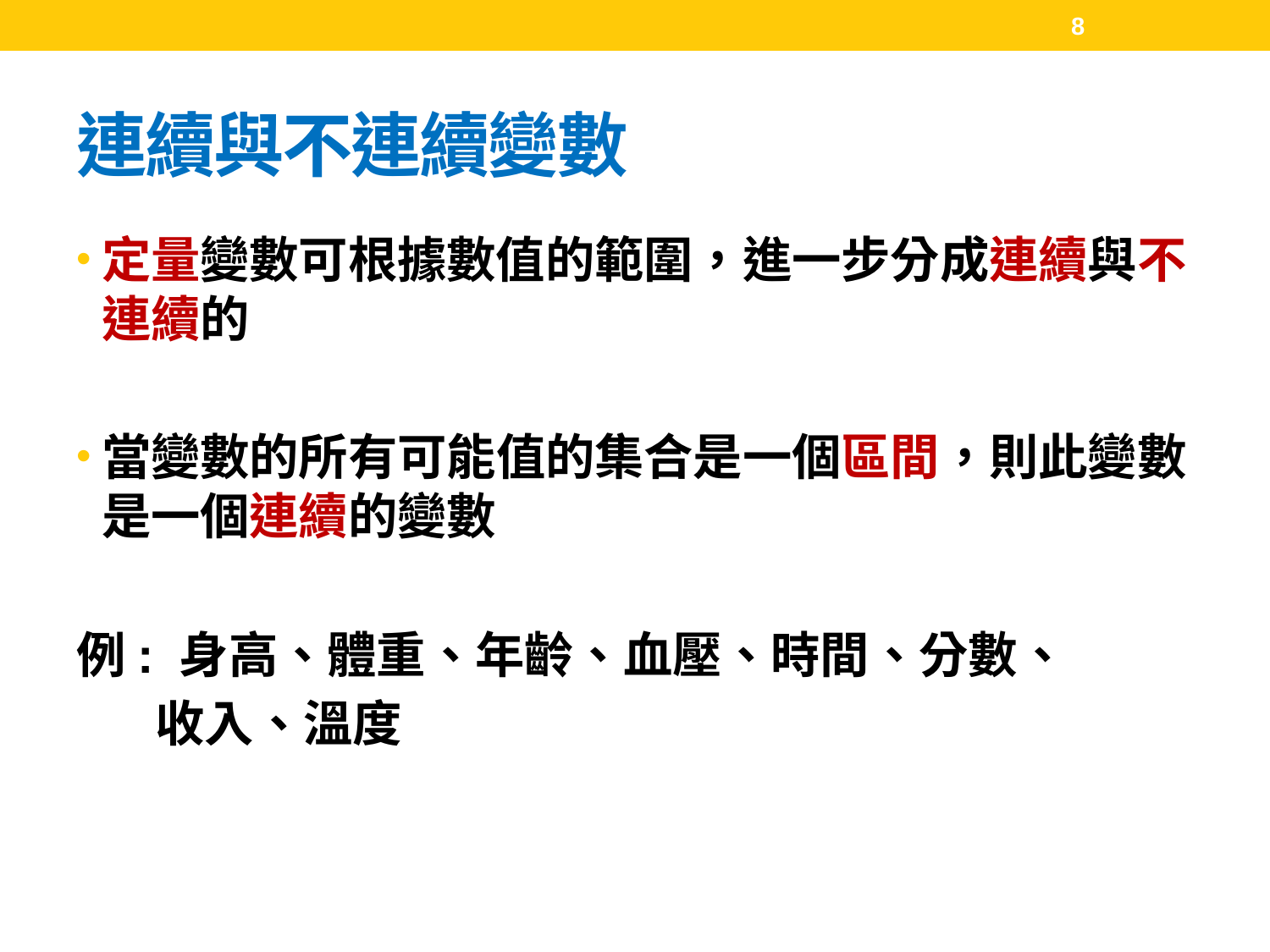

8
# 連續與不連續變數
定量變數可根據數值的範圍，進一步分成連續與不連續的

當變數的所有可能值的集合是一個區間，則此變數是一個連續的變數

例: 身高、體重、年齡、血壓、時間、分數、
      收入、溫度